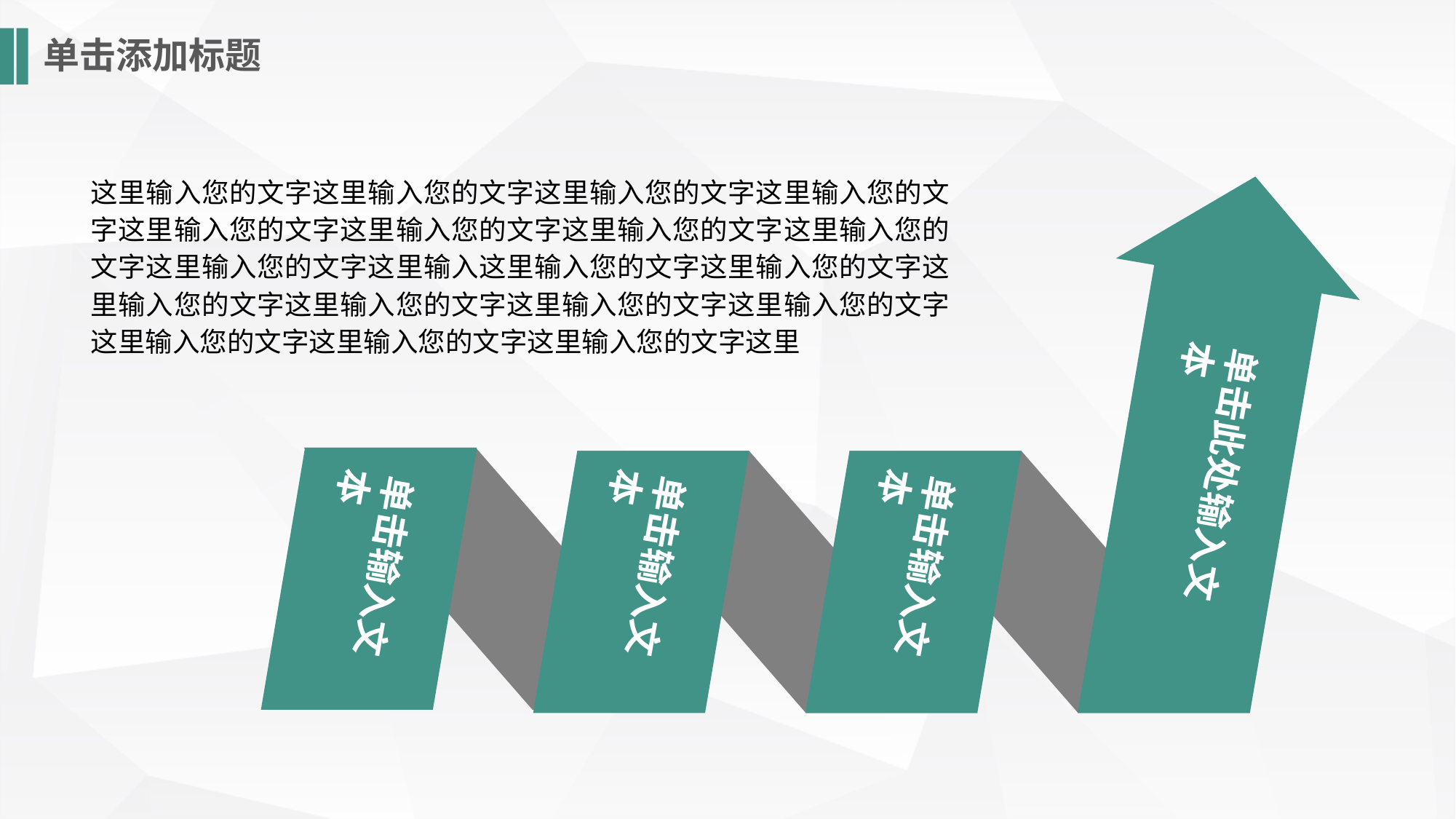

单击添加标题

这里输入您的文字这里输入您的文字这里输入您的文字这里输入您的文字这里输入您的文字这里输入您的文字这里输入您的文字这里输入您的文字这里输入您的文字这里输入这里输入您的文字这里输入您的文字这里输入您的文字这里输入您的文字这里输入您的文字这里输入您的文字这里输入您的文字这里输入您的文字这里输入您的文字这里

单击此处输入文本

单击输入文本

单击输入文本

单击输入文本